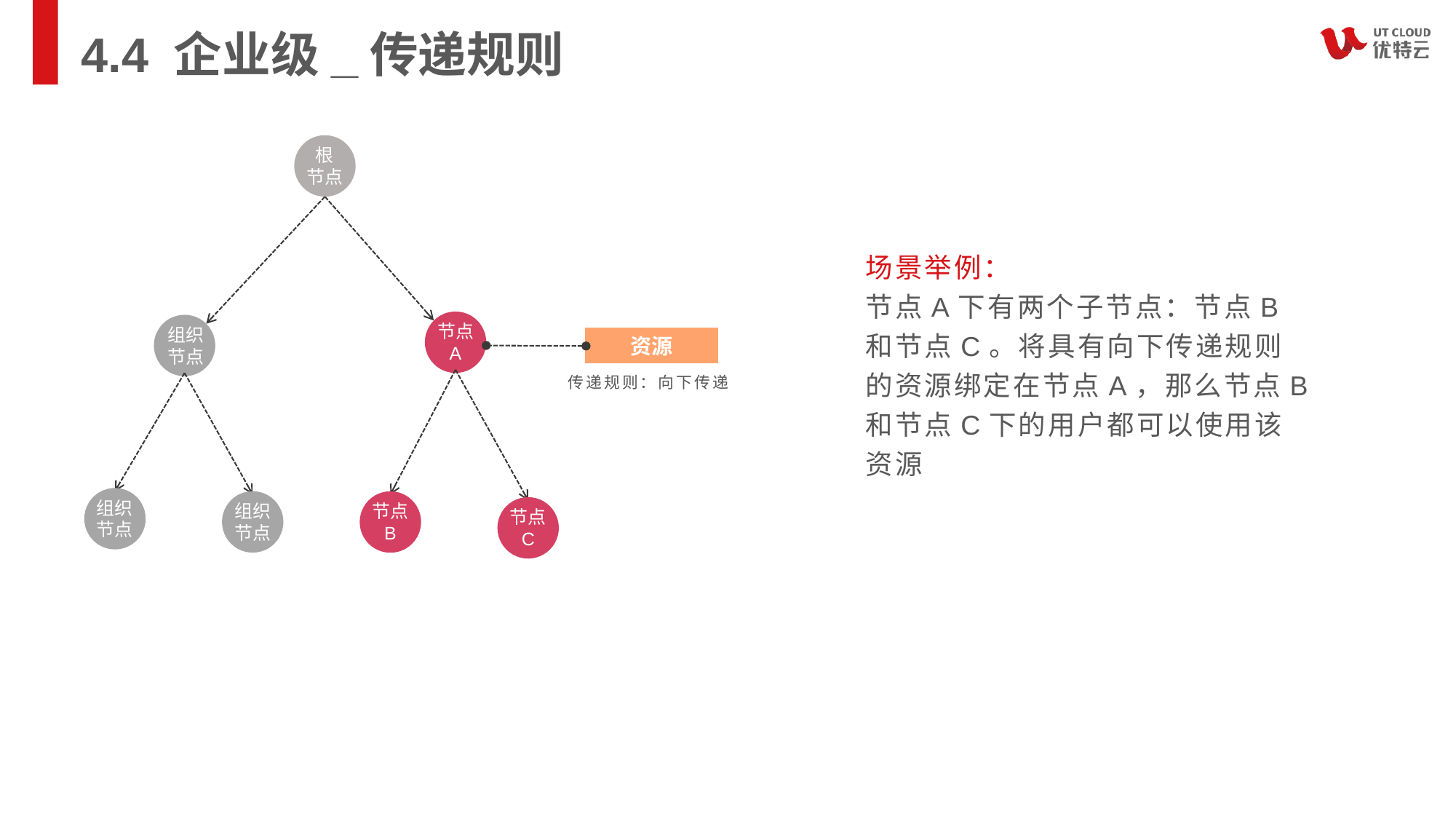

# 4.4 企业级_传递规则

根
节点
场景举例：
节点A下有两个子节点：节点B和节点C。将具有向下传递规则的资源绑定在节点A，那么节点B和节点C下的用户都可以使用该资源

节点
A

组织
节点
资源
传递规则：向下传递

组织
节点

节点
B
组织
节点

节点
C
19